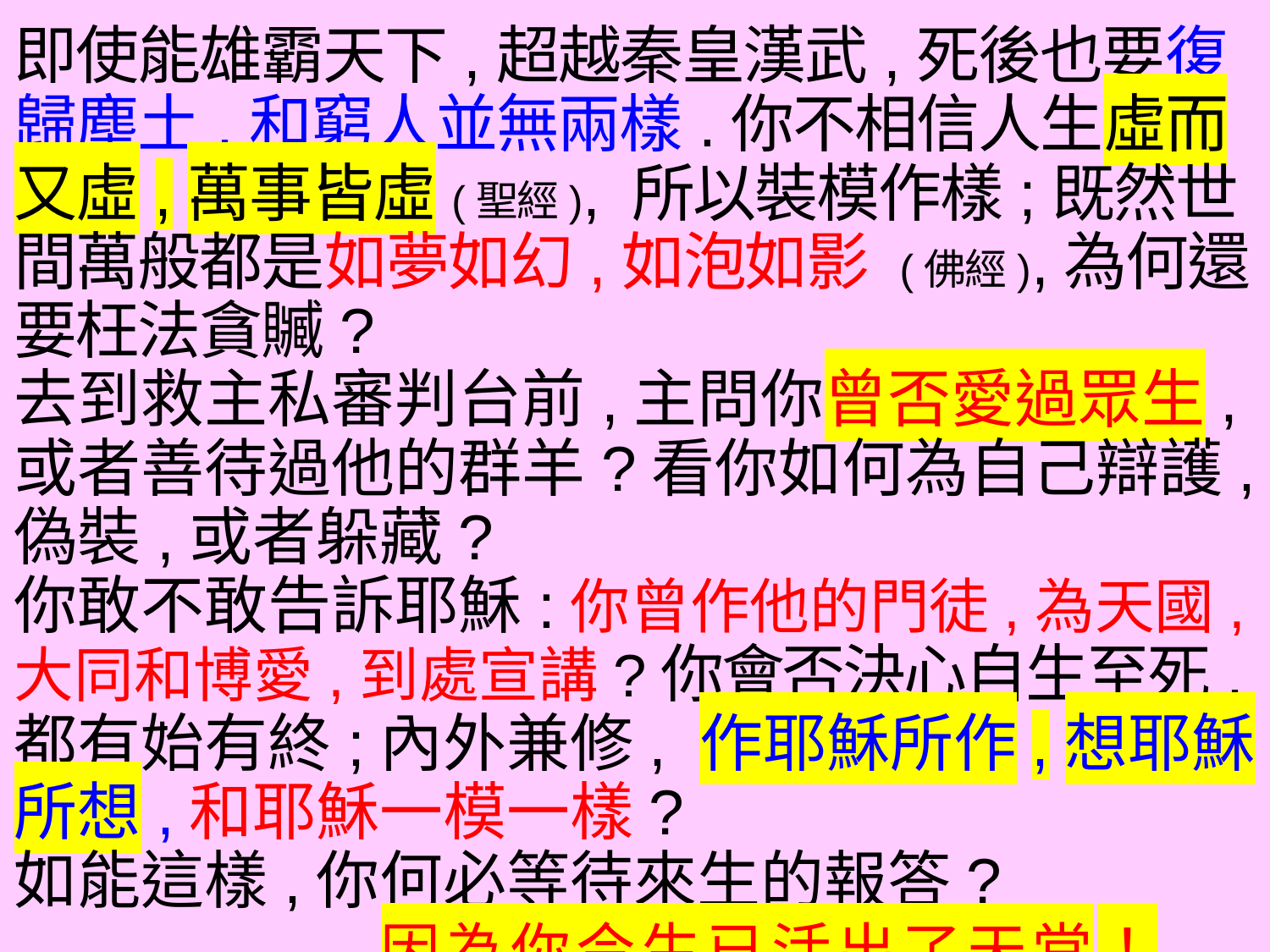

即使能雄霸天下,超越秦皇漢武,死後也要復歸塵土,和窮人並無兩樣.你不相信人生虛而又虛,萬事皆虛(聖經), 所以裝模作樣;既然世間萬般都是如夢如幻,如泡如影 (佛經),為何還要枉法貪贓?
去到救主私審判台前,主問你曾否愛過眾生,或者善待過他的群羊?看你如何為自己辯護,偽裝,或者躲藏?
你敢不敢告訴耶穌:你曾作他的門徒,為天國,大同和博愛,到處宣講?你會否決心自生至死,都有始有終;內外兼修, 作耶穌所作,想耶穌所想,和耶穌一模一樣?
如能這樣,你何必等待來生的報答?
                    因為你今生已活出了天堂！